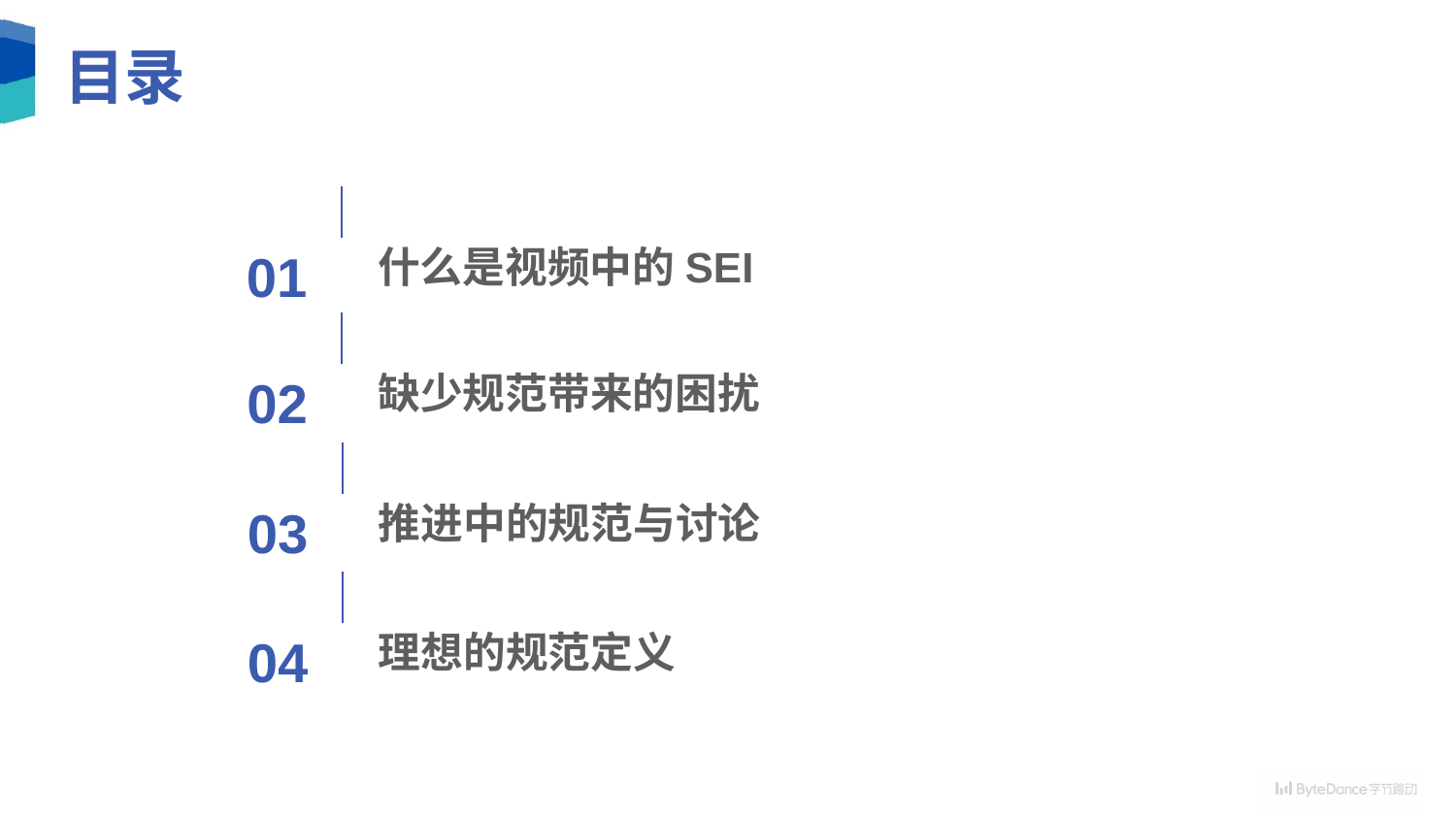

# 目录

01
什么是视频中的SEI

02
缺少规范带来的困扰
03
推进中的规范与讨论

04
理想的规范定义